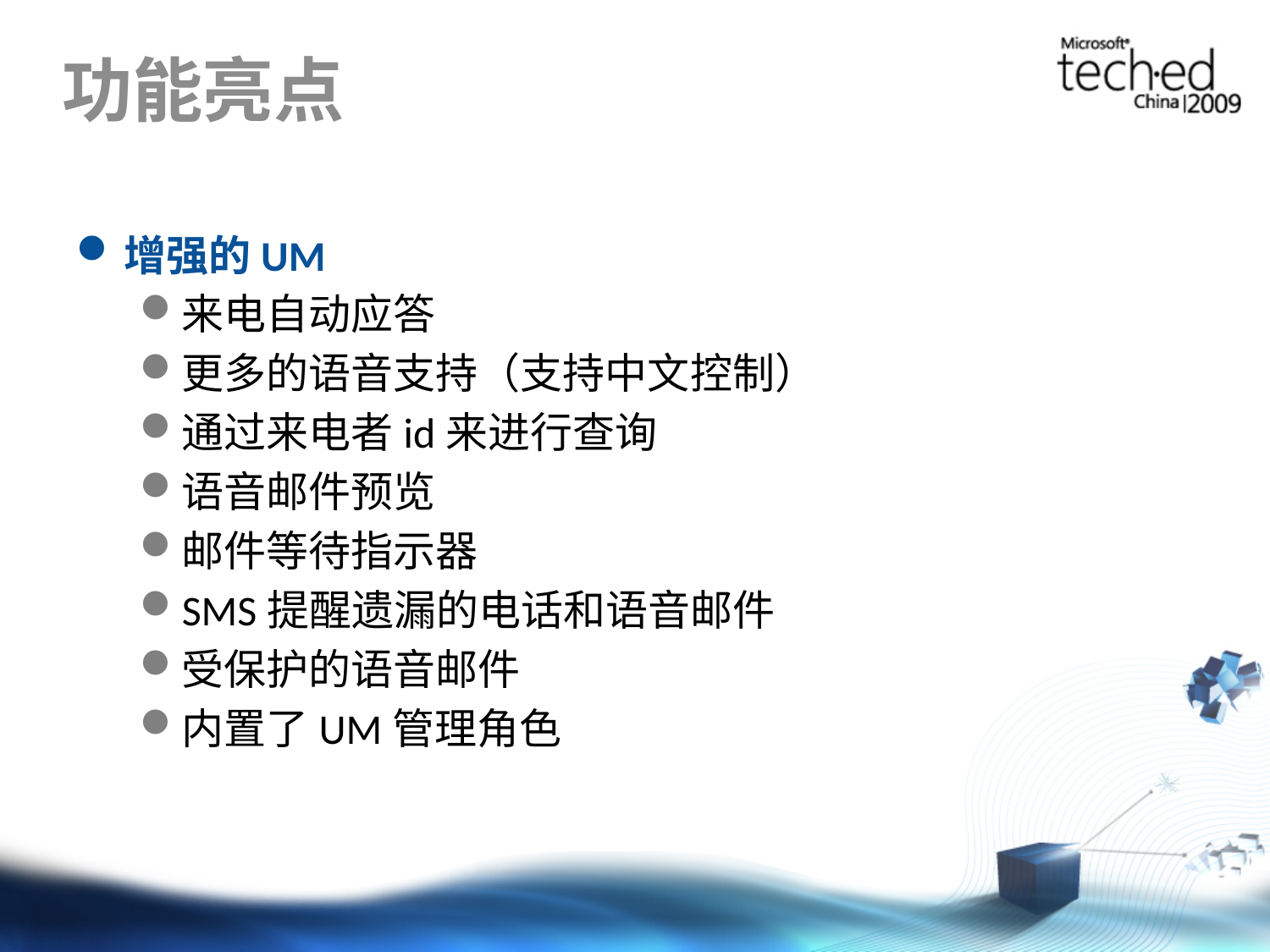

# 功能亮点
增强的UM
来电自动应答
更多的语音支持（支持中文控制）
通过来电者id来进行查询
语音邮件预览
邮件等待指示器
SMS提醒遗漏的电话和语音邮件
受保护的语音邮件
内置了UM管理角色